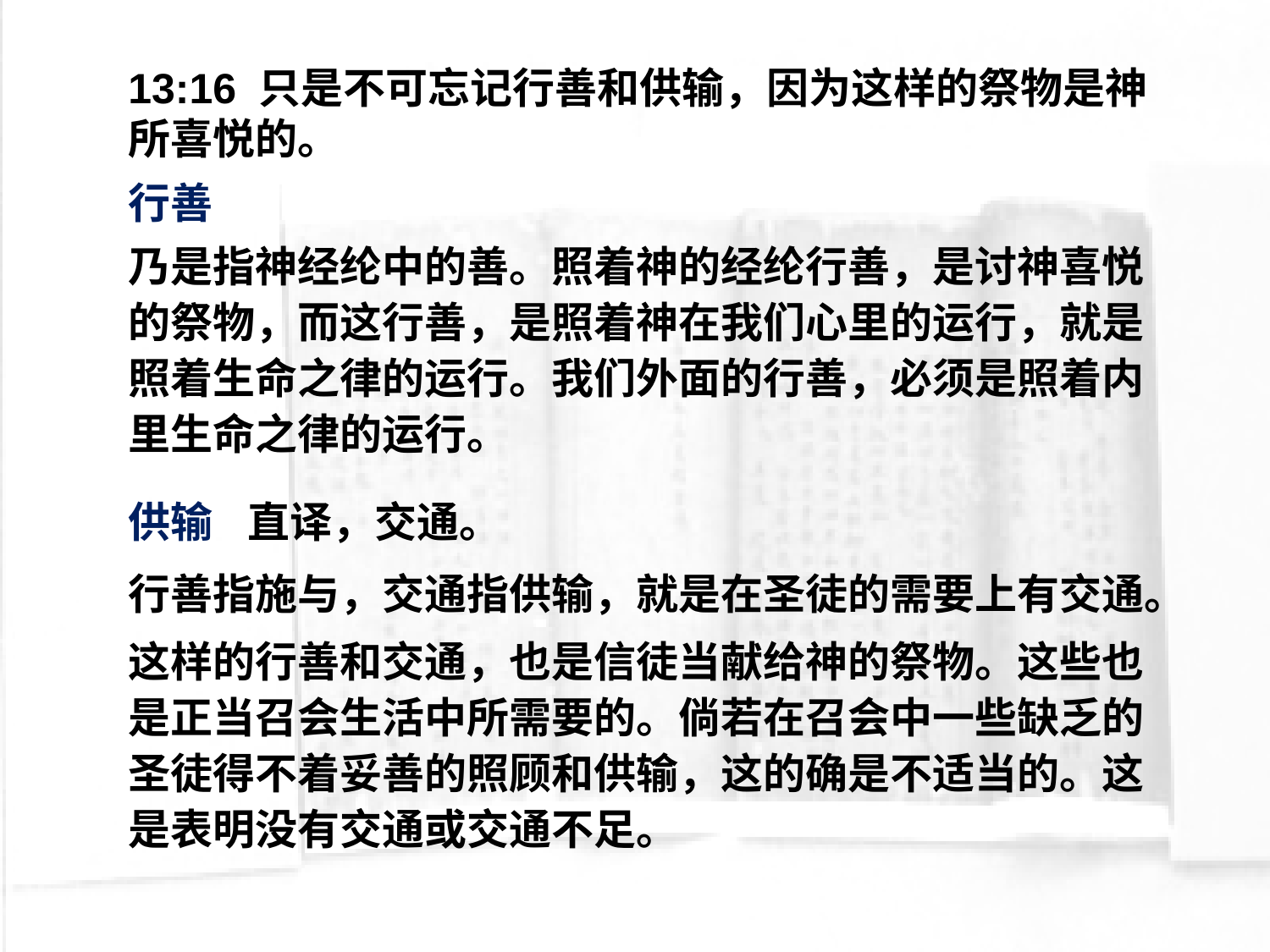

13:16 只是不可忘记行善和供输，因为这样的祭物是神所喜悦的。
行善
乃是指神经纶中的善。照着神的经纶行善，是讨神喜悦的祭物，而这行善，是照着神在我们心里的运行，就是照着生命之律的运行。我们外面的行善，必须是照着内里生命之律的运行。
供输
直译，交通。
行善指施与，交通指供输，就是在圣徒的需要上有交通。
这样的行善和交通，也是信徒当献给神的祭物。这些也是正当召会生活中所需要的。倘若在召会中一些缺乏的圣徒得不着妥善的照顾和供输，这的确是不适当的。这是表明没有交通或交通不足。